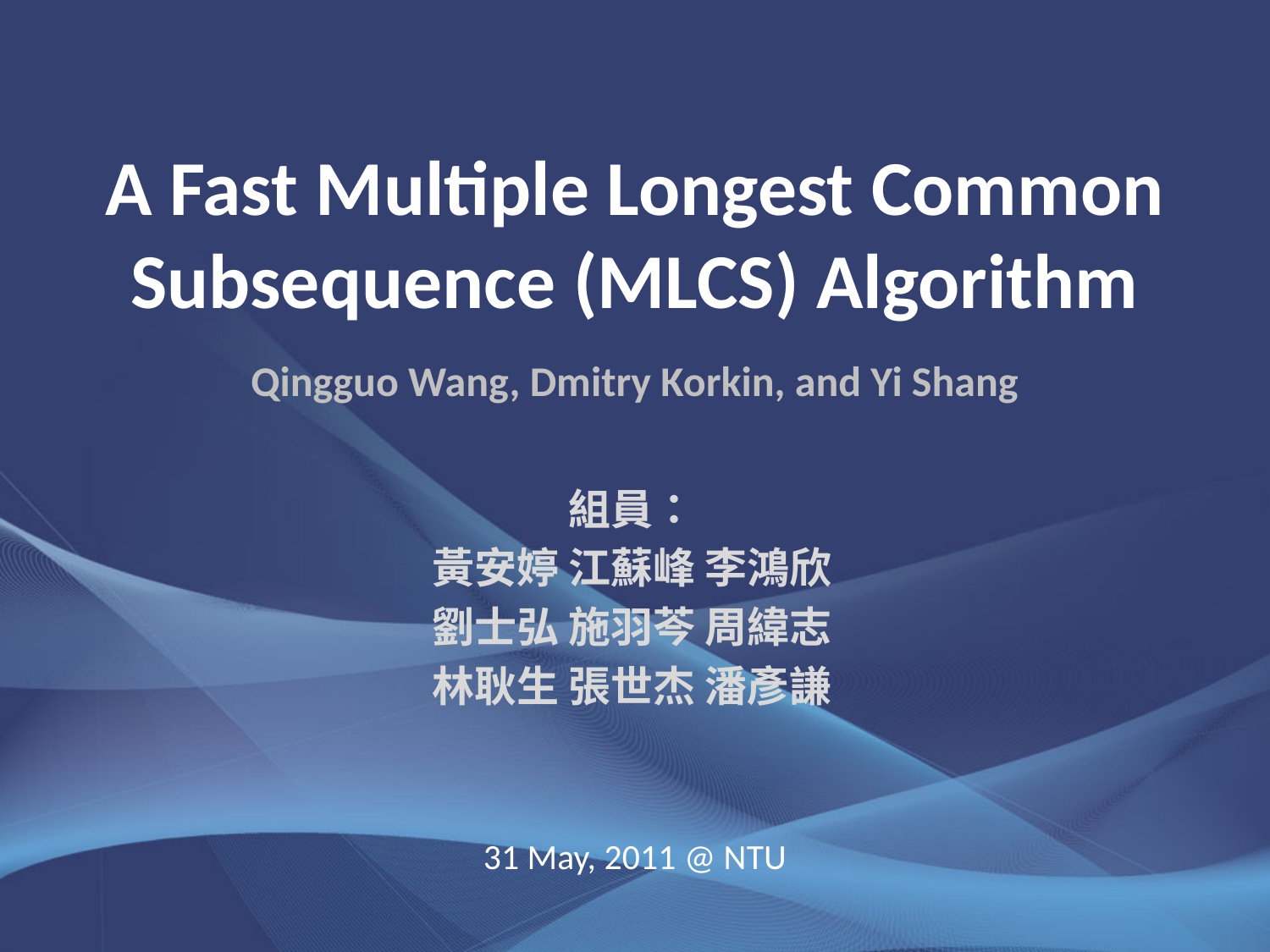

# A Fast Multiple Longest Common Subsequence (MLCS) Algorithm
Qingguo Wang, Dmitry Korkin, and Yi Shang
組員：
黃安婷 江蘇峰 李鴻欣
劉士弘 施羽芩 周緯志
林耿生 張世杰 潘彥謙

31 May, 2011 @ NTU